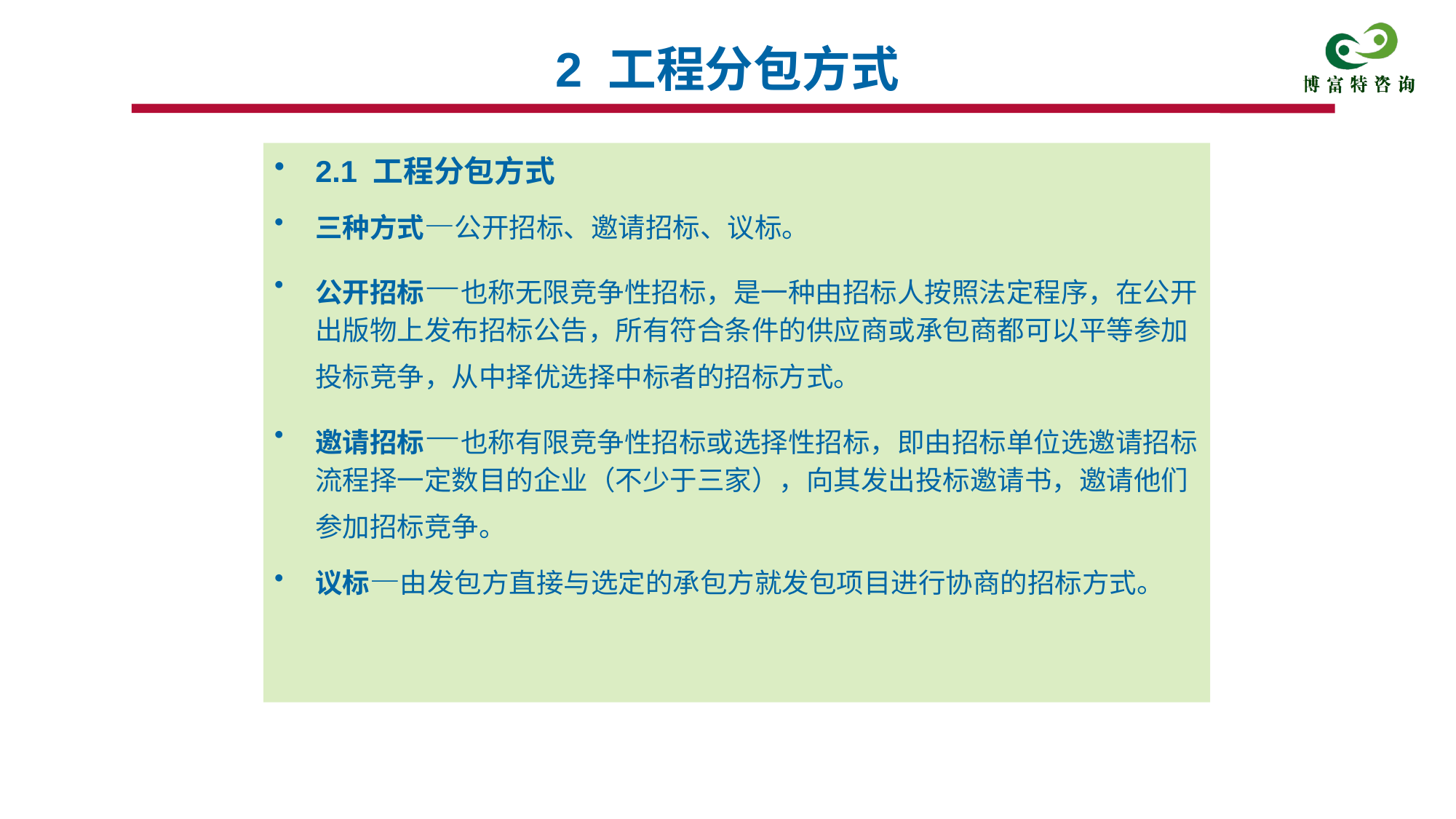

# 2 工程分包方式
2.1 工程分包方式
三种方式—公开招标、邀请招标、议标。
公开招标—也称无限竞争性招标，是一种由招标人按照法定程序，在公开出版物上发布招标公告，所有符合条件的供应商或承包商都可以平等参加投标竞争，从中择优选择中标者的招标方式。
邀请招标—也称有限竞争性招标或选择性招标，即由招标单位选邀请招标流程择一定数目的企业（不少于三家），向其发出投标邀请书，邀请他们参加招标竞争。
议标—由发包方直接与选定的承包方就发包项目进行协商的招标方式。